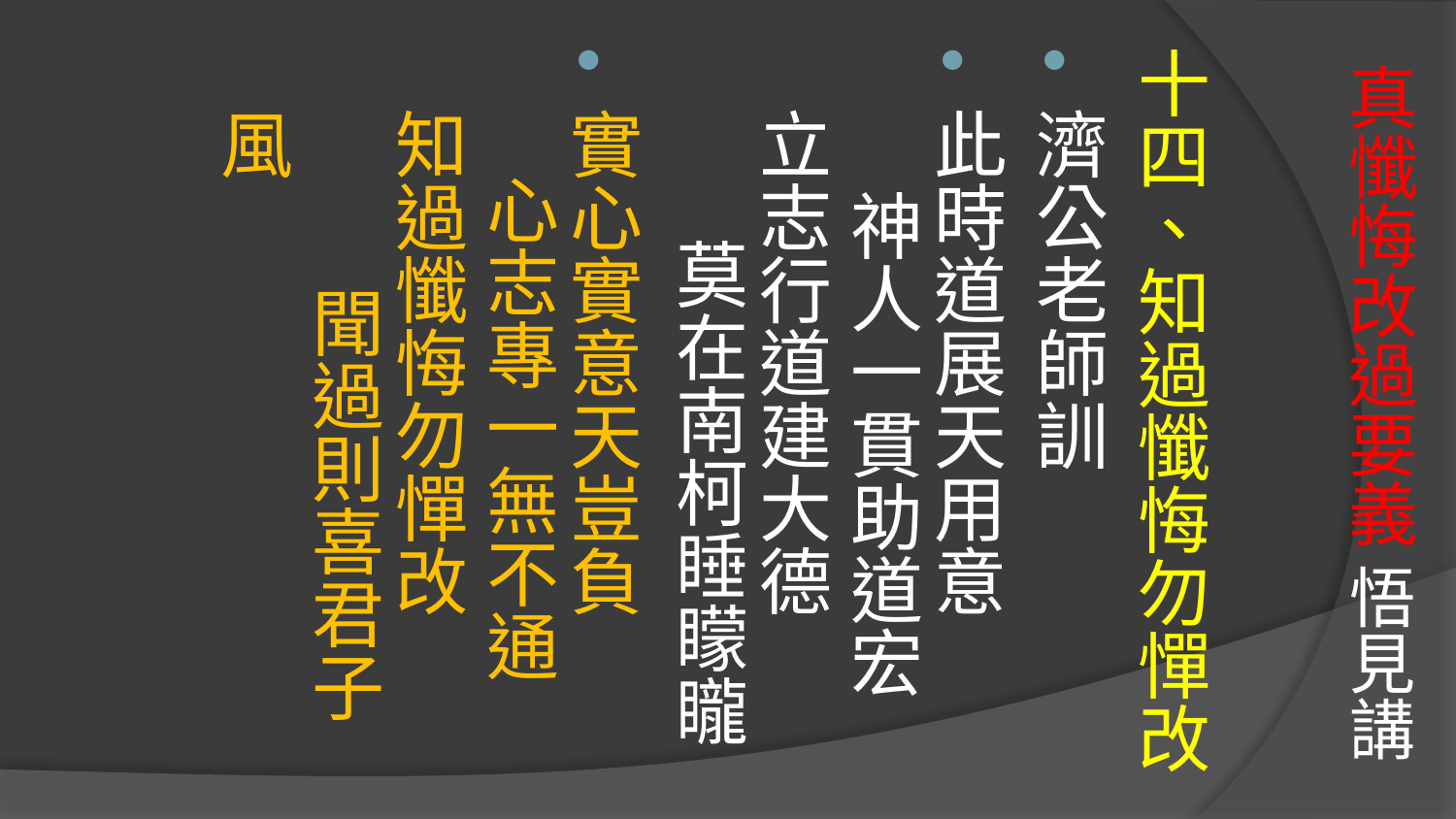

十四、知過懺悔勿憚改
濟公老師訓
此時道展天用意                神人一貫助道宏
立志行道建大德                   莫在南柯睡矇矓
實心實意天豈負               心志專一無不通
知過懺悔勿憚改                      聞過則喜君子風
# 真懺悔改過要義 悟見講